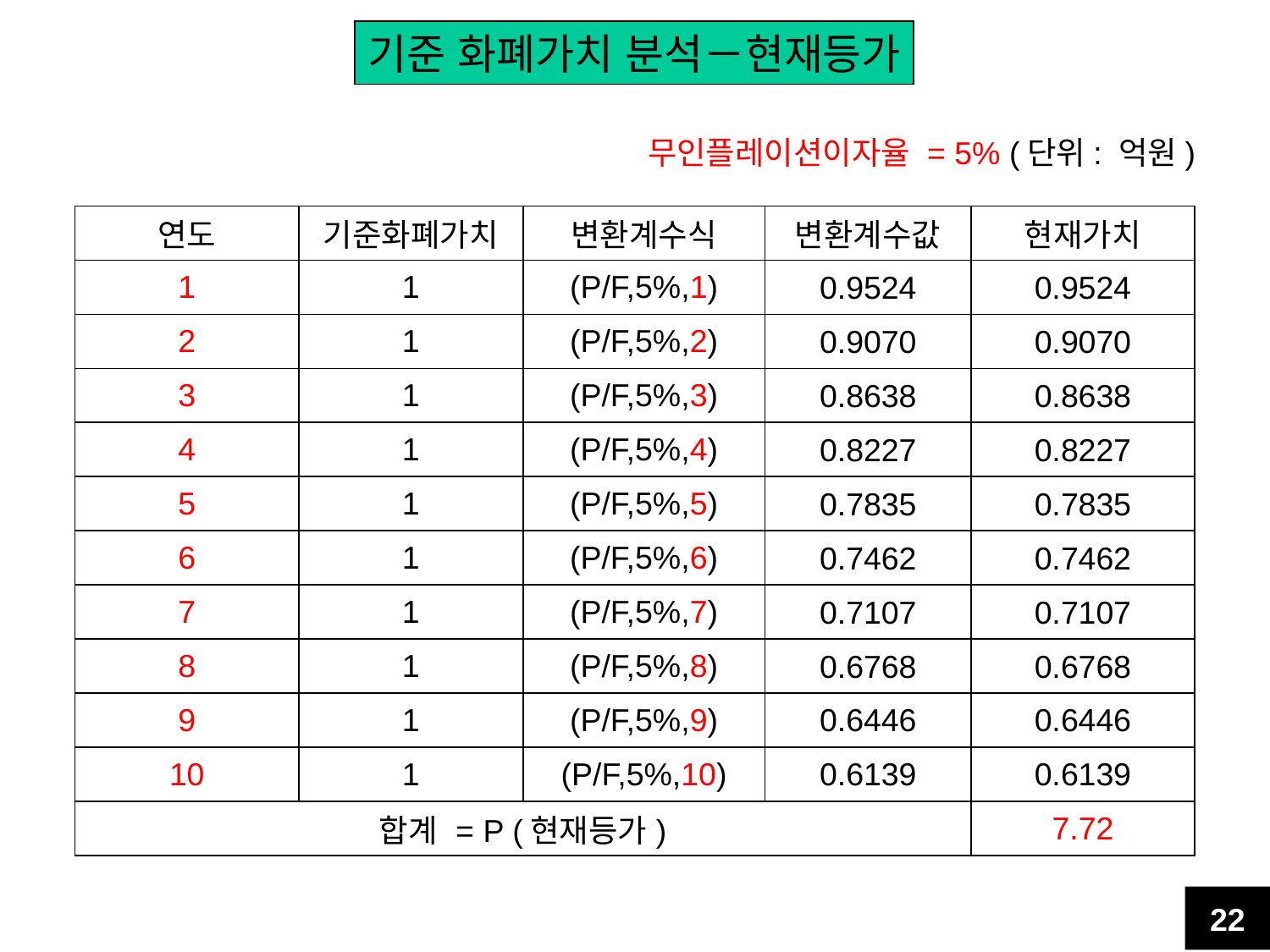

기준 화폐가치 분석－현재등가
무인플레이션이자율 = 5% (단위: 억원)
| 연도 | 기준화폐가치 | 변환계수식 | 변환계수값 | 현재가치 |
| --- | --- | --- | --- | --- |
| 1 | 1 | (P/F,5%,1) | 0.9524 | 0.9524 |
| 2 | 1 | (P/F,5%,2) | 0.9070 | 0.9070 |
| 3 | 1 | (P/F,5%,3) | 0.8638 | 0.8638 |
| 4 | 1 | (P/F,5%,4) | 0.8227 | 0.8227 |
| 5 | 1 | (P/F,5%,5) | 0.7835 | 0.7835 |
| 6 | 1 | (P/F,5%,6) | 0.7462 | 0.7462 |
| 7 | 1 | (P/F,5%,7) | 0.7107 | 0.7107 |
| 8 | 1 | (P/F,5%,8) | 0.6768 | 0.6768 |
| 9 | 1 | (P/F,5%,9) | 0.6446 | 0.6446 |
| 10 | 1 | (P/F,5%,10) | 0.6139 | 0.6139 |
| 합계 = P (현재등가) |  |  |  | 7.72 |
22